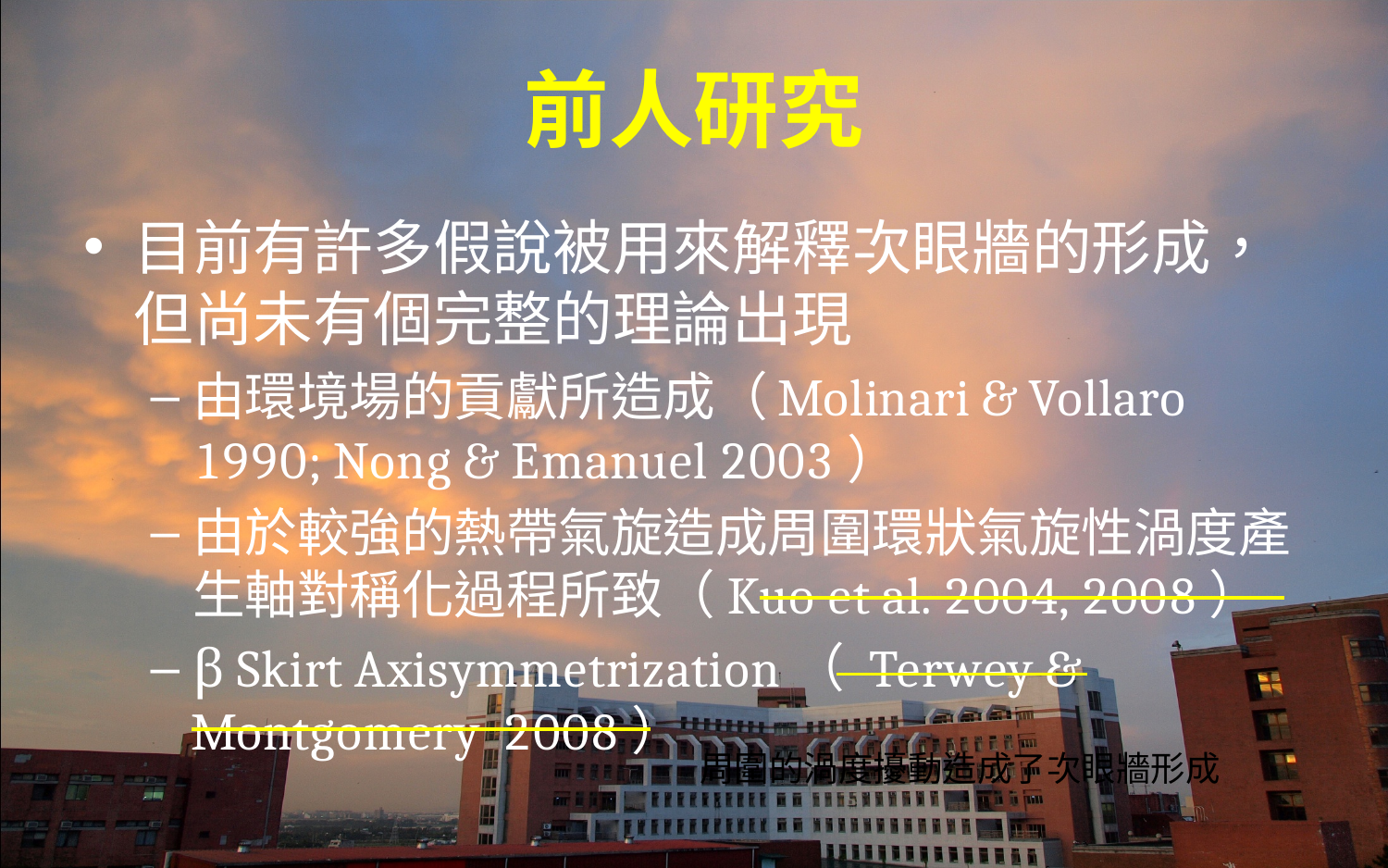

# 前人研究
目前有許多假說被用來解釋次眼牆的形成，但尚未有個完整的理論出現
由環境場的貢獻所造成（Molinari & Vollaro 1990; Nong & Emanuel 2003）
由於較強的熱帶氣旋造成周圍環狀氣旋性渦度產生軸對稱化過程所致（Kuo et al. 2004, 2008）
β Skirt Axisymmetrization（ Terwey & Montgomery  2008）
周圍的渦度擾動造成了次眼牆形成